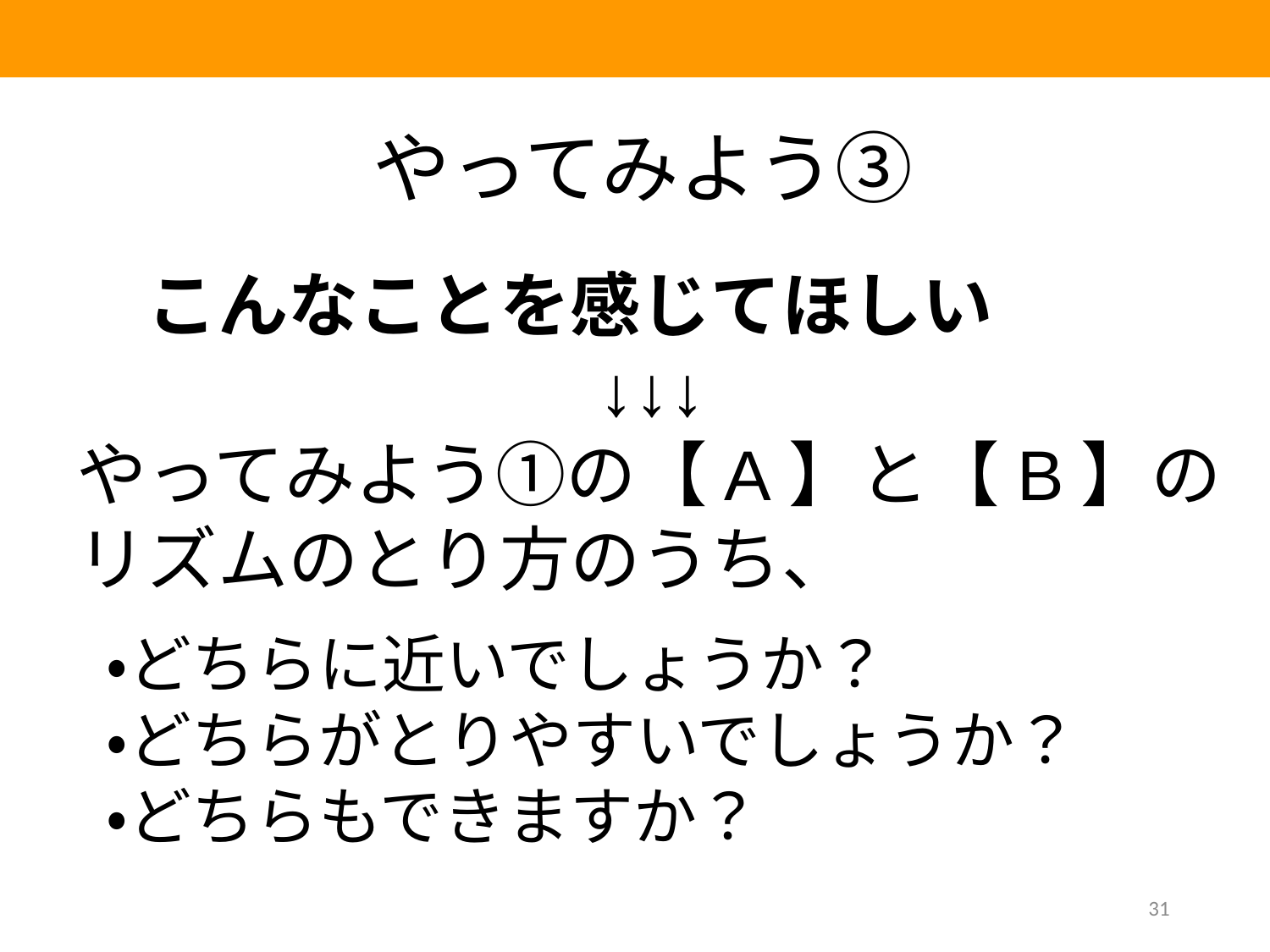

やってみよう③
　こんなことを感じてほしい
↓↓↓
やってみよう①の【A】と【B】のリズムのとり方のうち、

 ・どちらに近いでしょうか？
 ・どちらがとりやすいでしょうか？
 ・どちらもできますか？

31